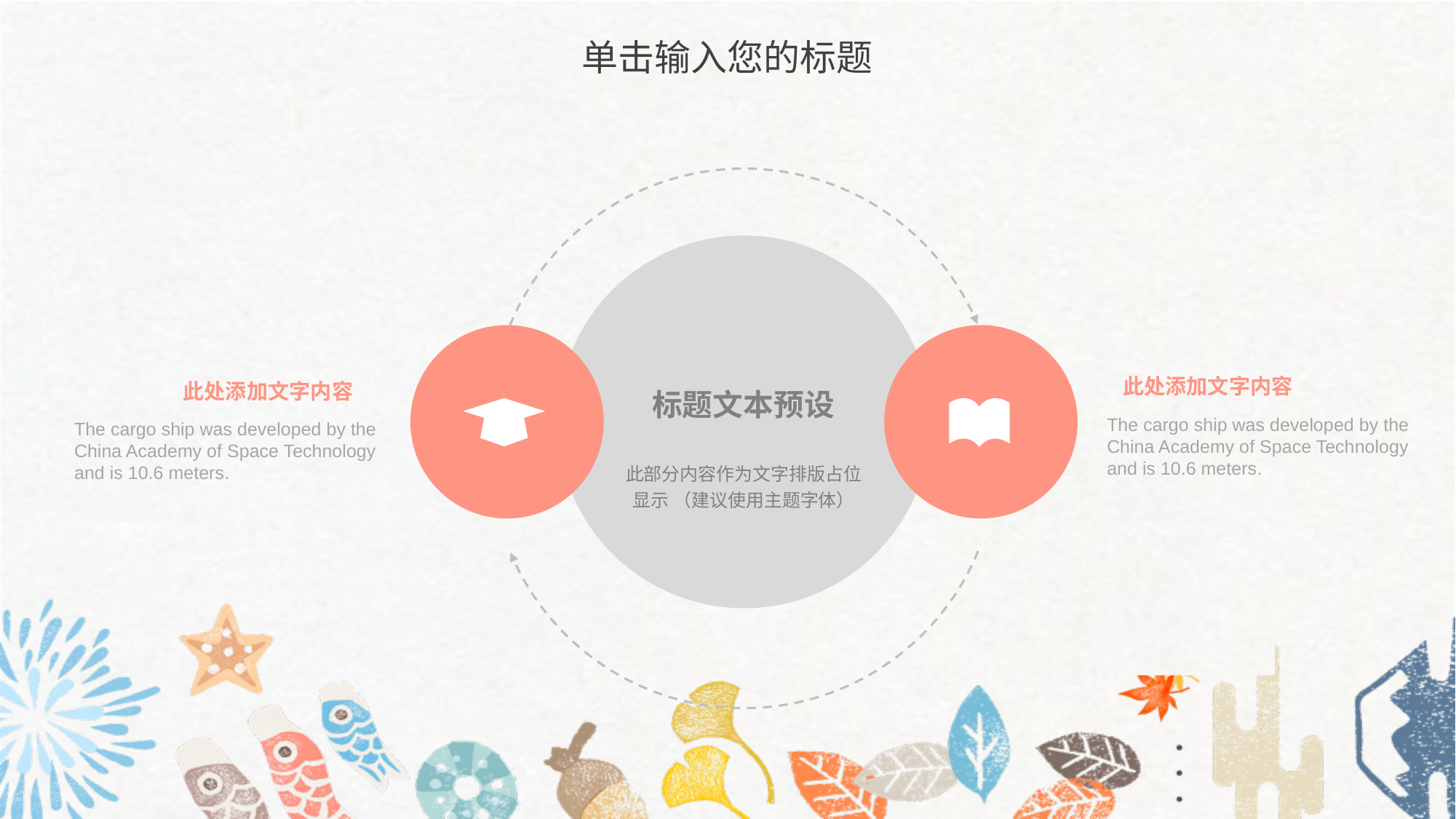

此部分内容作为文字排版占位显示 （建议使用主题字体）

此处添加文字内容
The cargo ship was developed by the China Academy of Space Technology and is 10.6 meters.
此处添加文字内容
The cargo ship was developed by the China Academy of Space Technology and is 10.6 meters.
标题文本预设